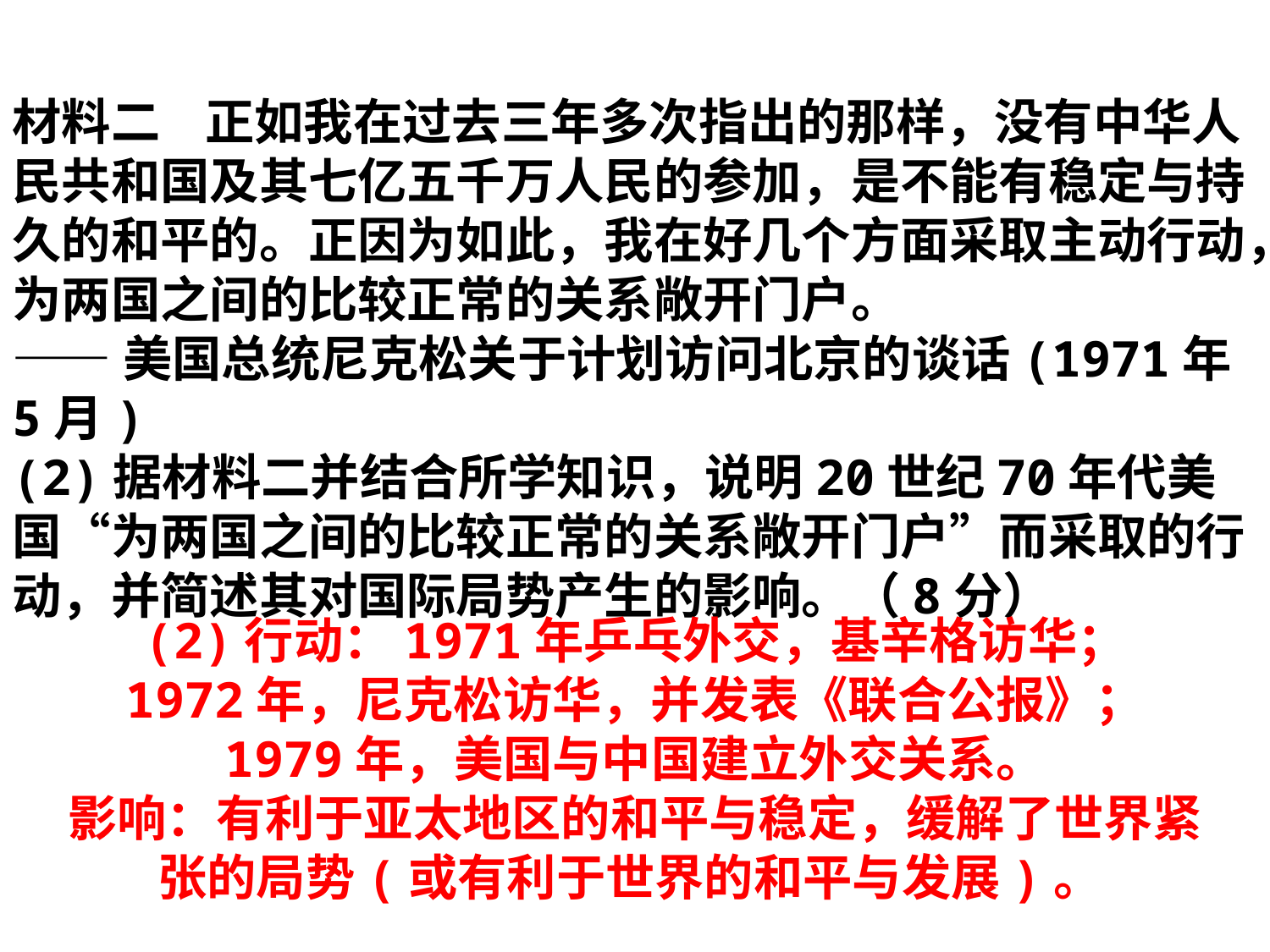

材料二    正如我在过去三年多次指出的那样，没有中华人民共和国及其七亿五千万人民的参加，是不能有稳定与持久的和平的。正因为如此，我在好几个方面采取主动行动，为两国之间的比较正常的关系敞开门户。
——美国总统尼克松关于计划访问北京的谈话(1971年5月)
(2)据材料二并结合所学知识，说明20世纪70年代美国“为两国之间的比较正常的关系敞开门户”而采取的行动，并简述其对国际局势产生的影响。（8分）
(2)行动：1971年乒乓外交，基辛格访华；
1972年，尼克松访华，并发表《联合公报》；
1979年，美国与中国建立外交关系。
影响：有利于亚太地区的和平与稳定，缓解了世界紧张的局势(或有利于世界的和平与发展)。